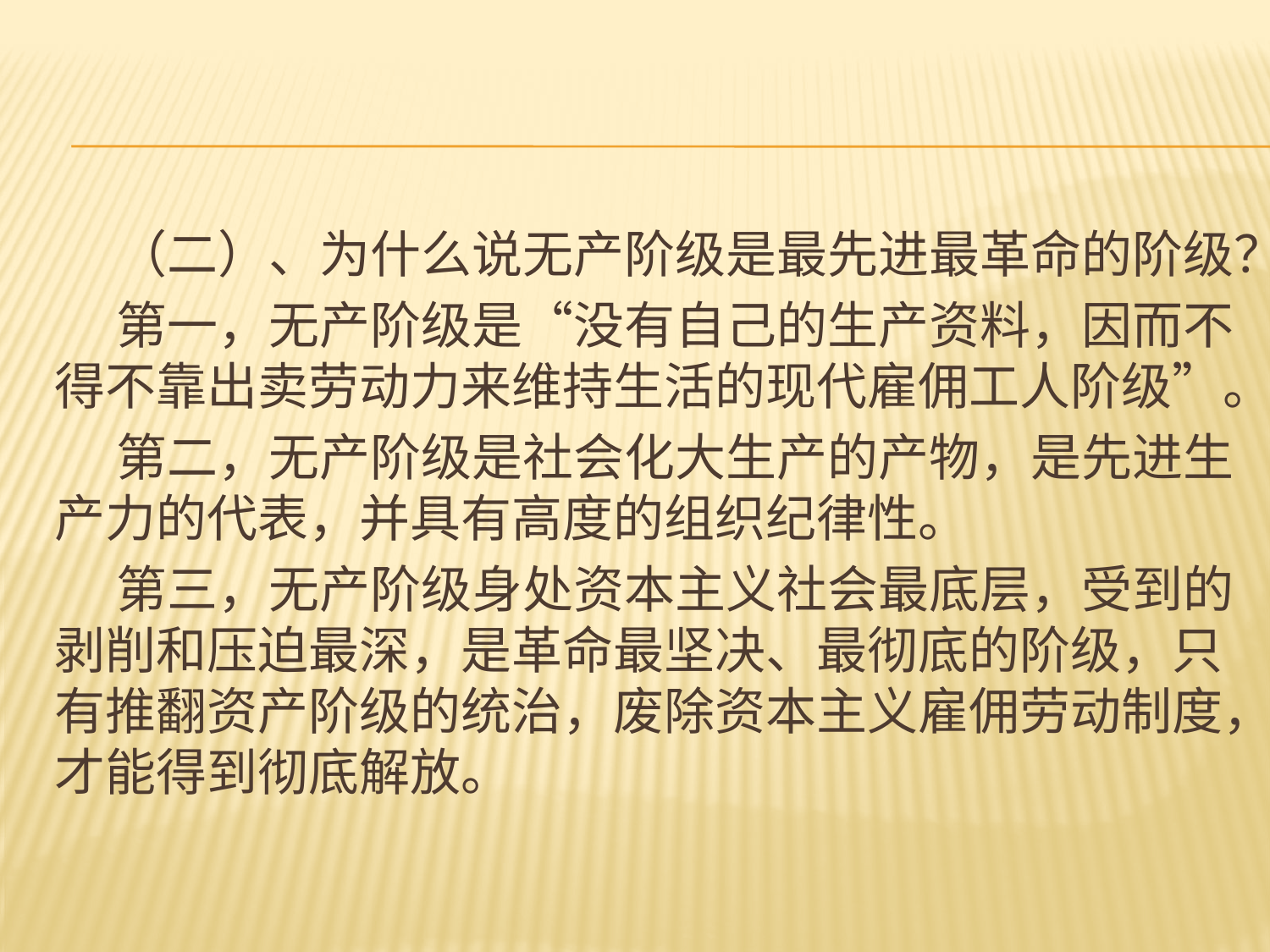

#
（二）、为什么说无产阶级是最先进最革命的阶级？
第一，无产阶级是“没有自己的生产资料，因而不得不靠出卖劳动力来维持生活的现代雇佣工人阶级”。
第二，无产阶级是社会化大生产的产物，是先进生产力的代表，并具有高度的组织纪律性。
第三，无产阶级身处资本主义社会最底层，受到的剥削和压迫最深，是革命最坚决、最彻底的阶级，只有推翻资产阶级的统治，废除资本主义雇佣劳动制度，才能得到彻底解放。